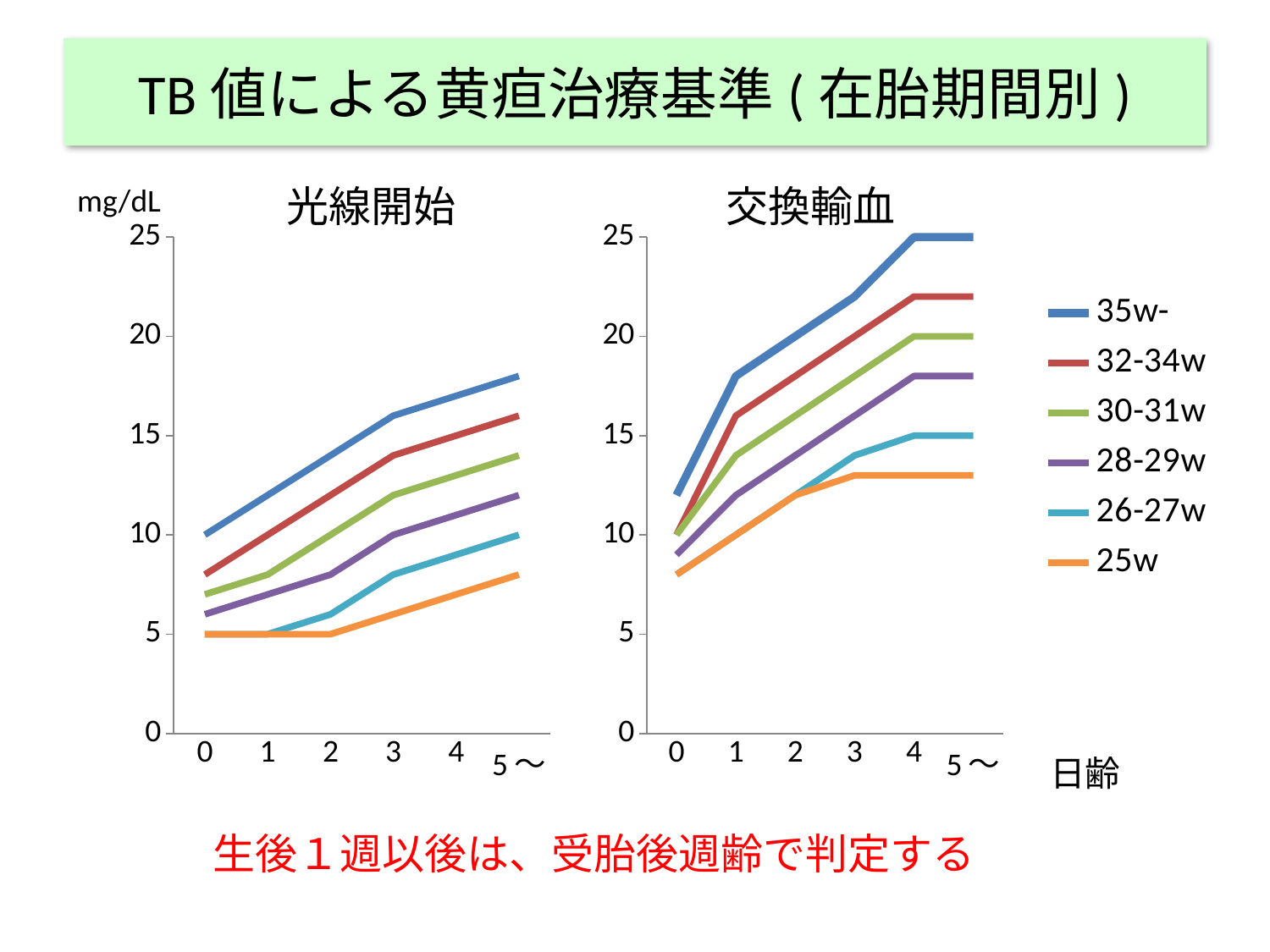

# TB値による黄疸治療基準(在胎期間別)
光線開始
交換輸血
mg/dL

### Chart

| Category | 35w- | 32-34w | 30-31w | 28-29w | 26-27w | 25w |
|---|---|---|---|---|---|---|
| 0 | 10.0 | 8.0 | 7.0 | 6.0 | 5.0 | 5.0 |
| 1 | 12.0 | 10.0 | 8.0 | 7.0 | 5.0 | 5.0 |
| 2 | 14.0 | 12.0 | 10.0 | 8.0 | 6.0 | 5.0 |
| 3 | 16.0 | 14.0 | 12.0 | 10.0 | 8.0 | 6.0 |
| 4 | 17.0 | 15.0 | 13.0 | 11.0 | 9.0 | 7.0 |
| 5〜 | 18.0 | 16.0 | 14.0 | 12.0 | 10.0 | 8.0 |

### Chart

| Category | 35w- | 32-34w | 30-31w | 28-29w | 26-27w | 25w |
|---|---|---|---|---|---|---|
| 0 | 12.0 | 10.0 | 10.0 | 9.0 | 8.0 | 8.0 |
| 1 | 18.0 | 16.0 | 14.0 | 12.0 | 10.0 | 10.0 |
| 2 | 20.0 | 18.0 | 16.0 | 14.0 | 12.0 | 12.0 |
| 3 | 22.0 | 20.0 | 18.0 | 16.0 | 14.0 | 13.0 |
| 4 | 25.0 | 22.0 | 20.0 | 18.0 | 15.0 | 13.0 |
| 5〜 | 25.0 | 22.0 | 20.0 | 18.0 | 15.0 | 13.0 |
日齢
生後１週以後は、受胎後週齢で判定する